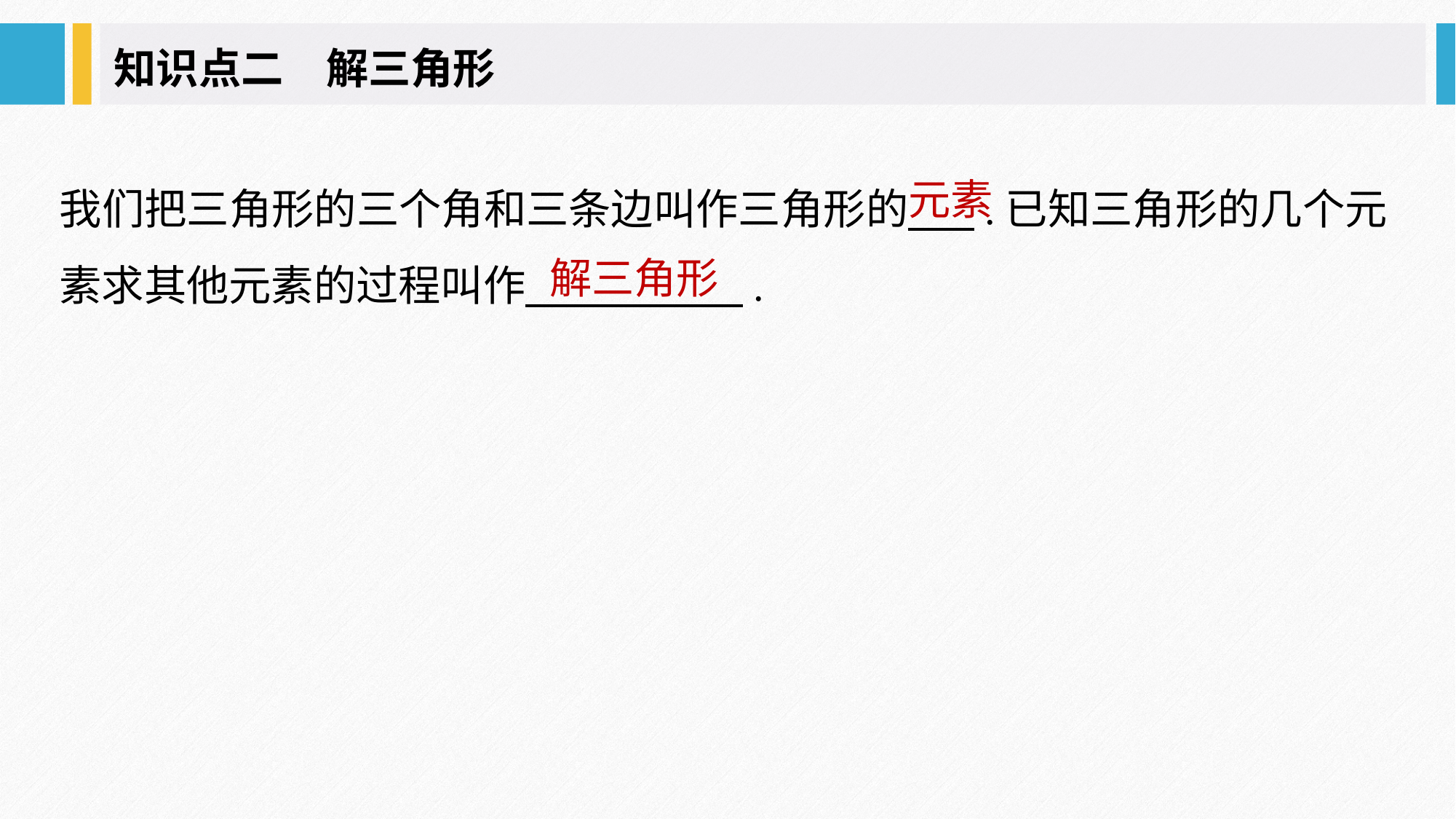

知识点二　解三角形
我们把三角形的三个角和三条边叫作三角形的       .已知三角形的几个元素求其他元素的过程叫作                       .
元素
解三角形